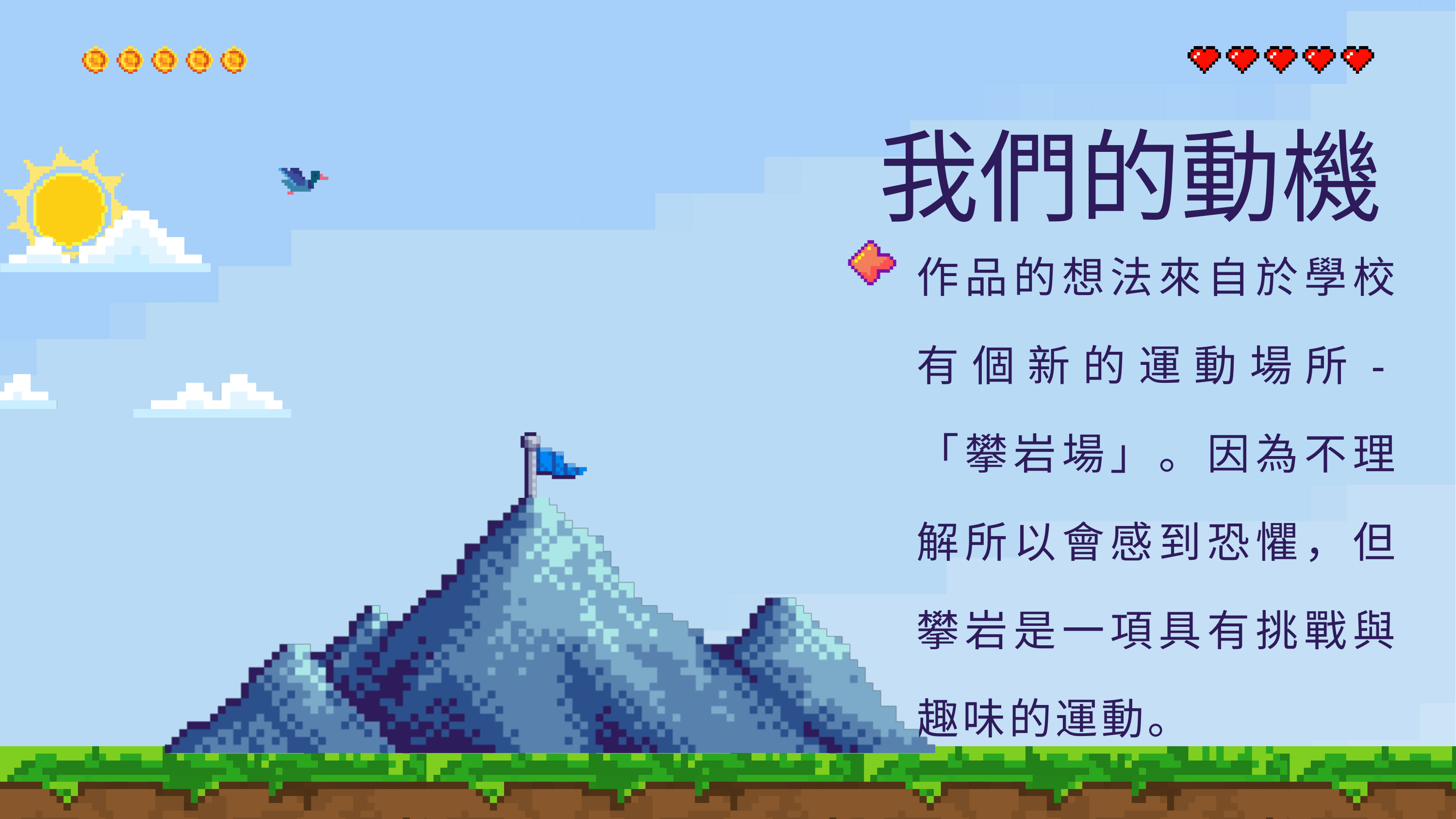

我們的動機

作品的想法來自於學校有個新的運動場所-「攀岩場」。因為不理解所以會感到恐懼，但攀岩是一項具有挑戰與趣味的運動。